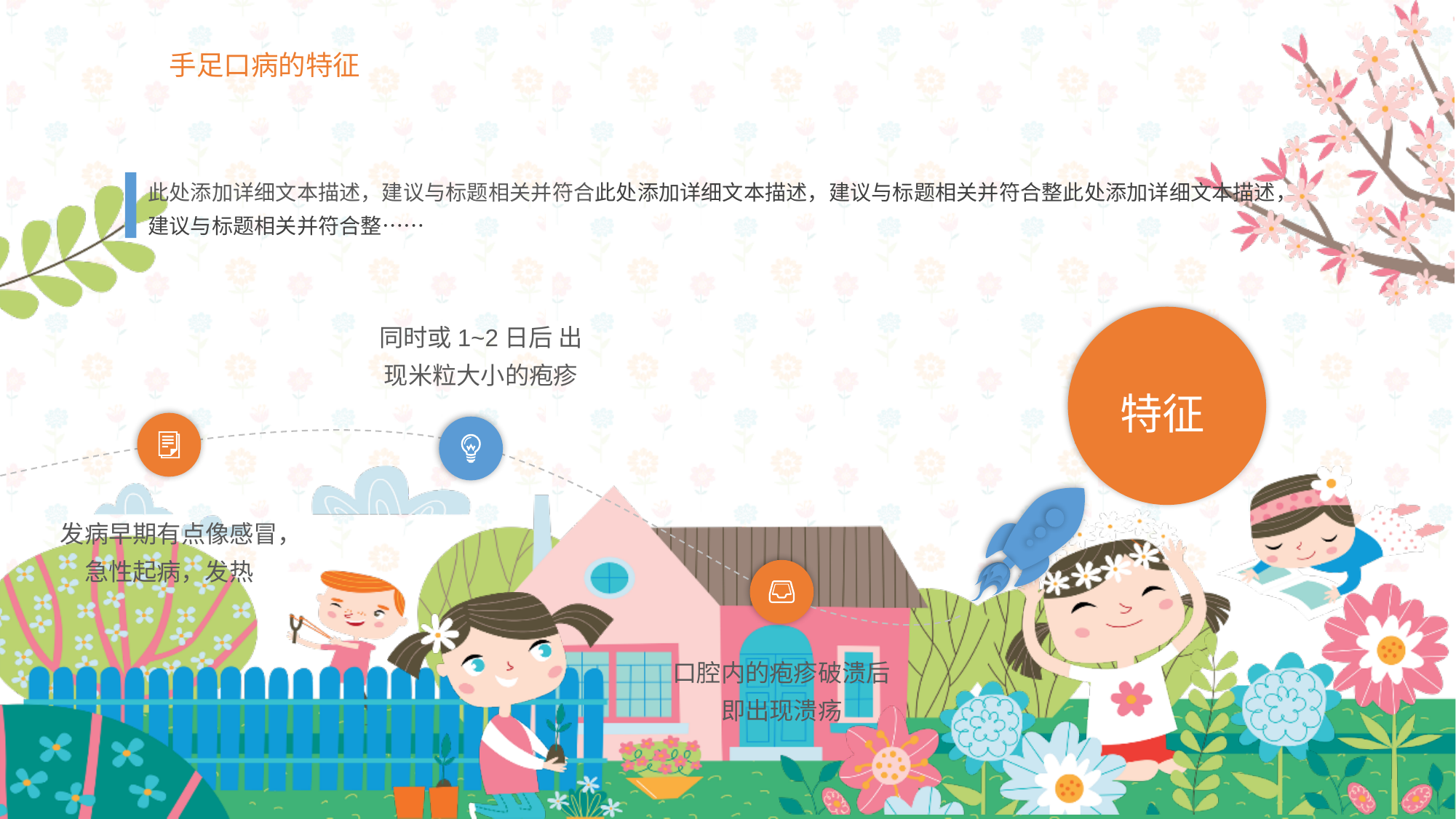

手足口病的特征
此处添加详细文本描述，建议与标题相关并符合此处添加详细文本描述，建议与标题相关并符合整此处添加详细文本描述，建议与标题相关并符合整……

特征
同时或1~2日后 出现米粒大小的疱疹

发病早期有点像感冒，急性起病，发热

口腔内的疱疹破溃后即出现溃疡